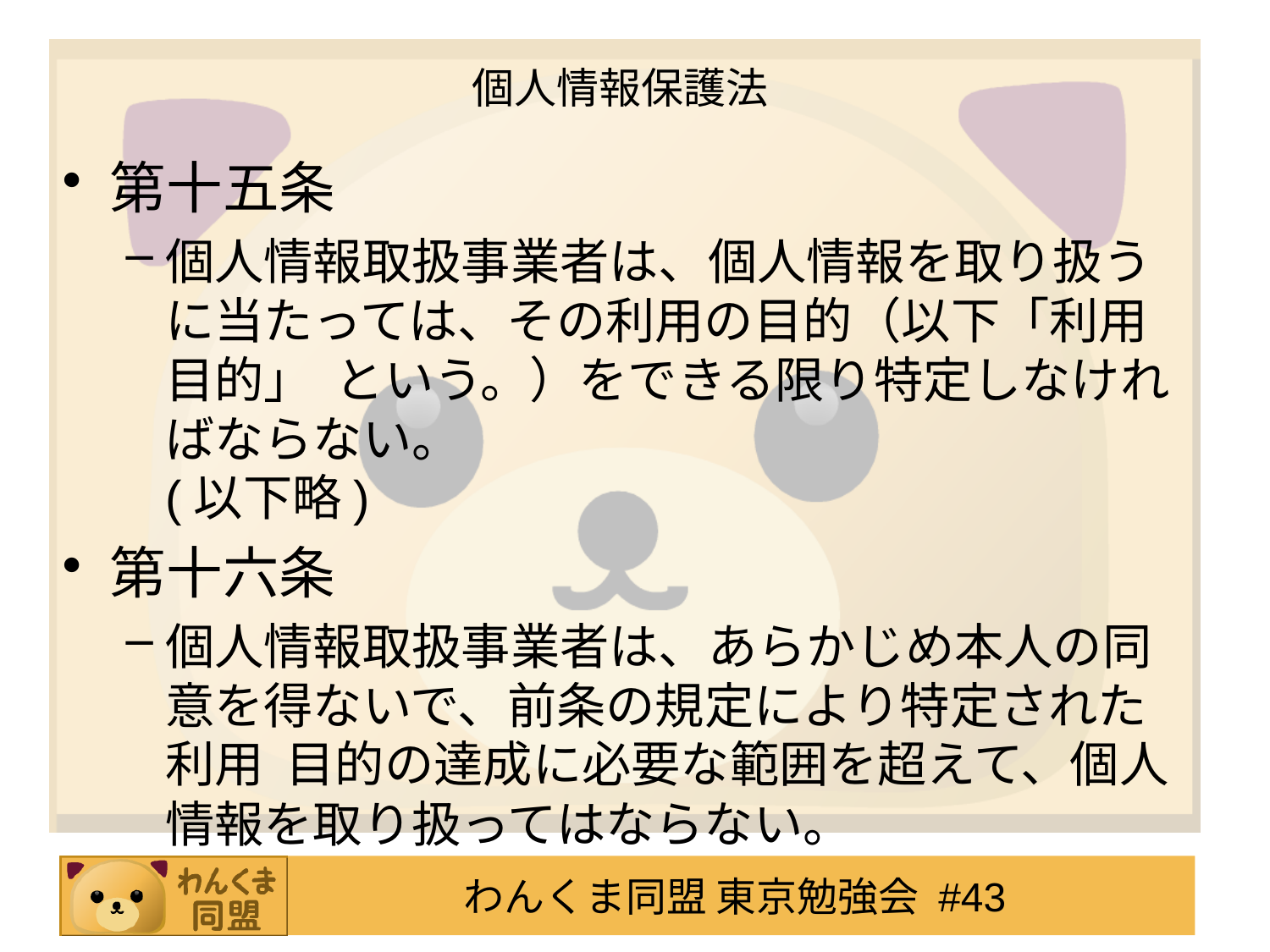

# 個人情報保護法
第十五条
個人情報取扱事業者は、個人情報を取り扱うに当たっては、その利用の目的（以下「利用目的」  という。）をできる限り特定しなければならない。
(以下略)
第十六条
個人情報取扱事業者は、あらかじめ本人の同意を得ないで、前条の規定により特定された利用  目的の達成に必要な範囲を超えて、個人情報を取り扱ってはならない。